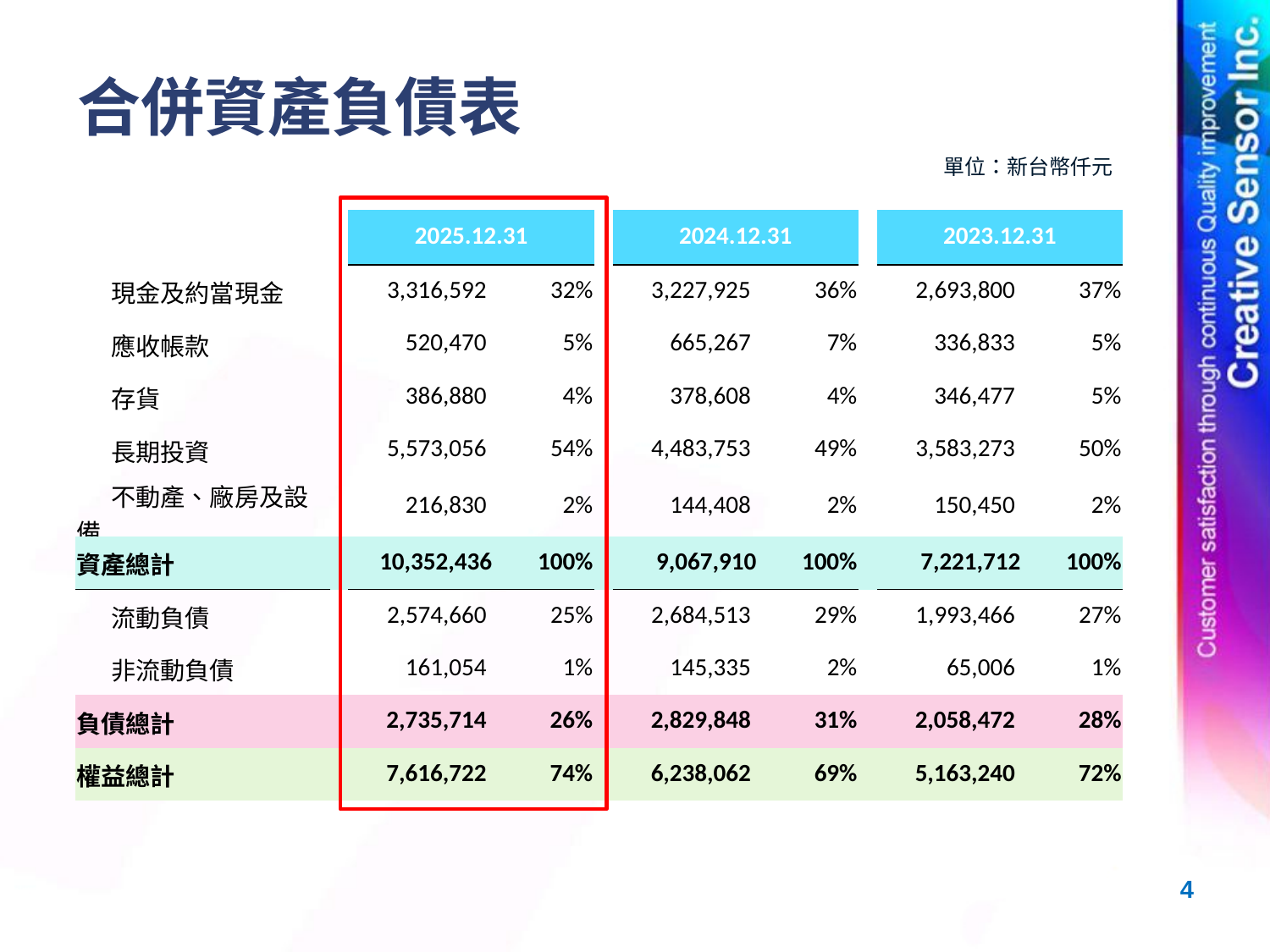

合併資產負債表
單位：新台幣仟元

|  |  | 2025.12.31 |  |  | 2024.12.31 |  |  | 2023.12.31 |  |
| --- | --- | --- | --- | --- | --- | --- | --- | --- | --- |
| 現金及約當現金 |  | 3,316,592 | 32% |  | 3,227,925 | 36% |  | 2,693,800 | 37% |
| 應收帳款 |  | 520,470 | 5% |  | 665,267 | 7% |  | 336,833 | 5% |
| 存貨 |  | 386,880 | 4% |  | 378,608 | 4% |  | 346,477 | 5% |
| 長期投資 |  | 5,573,056 | 54% |  | 4,483,753 | 49% |  | 3,583,273 | 50% |
| 不動產、廠房及設備 |  | 216,830 | 2% |  | 144,408 | 2% |  | 150,450 | 2% |
| 資產總計 |  | 10,352,436 | 100% |  | 9,067,910 | 100% |  | 7,221,712 | 100% |
| 流動負債 |  | 2,574,660 | 25% |  | 2,684,513 | 29% |  | 1,993,466 | 27% |
| 非流動負債 |  | 161,054 | 1% |  | 145,335 | 2% |  | 65,006 | 1% |
| 負債總計 |  | 2,735,714 | 26% |  | 2,829,848 | 31% |  | 2,058,472 | 28% |
| 權益總計 |  | 7,616,722 | 74% |  | 6,238,062 | 69% |  | 5,163,240 | 72% |
4